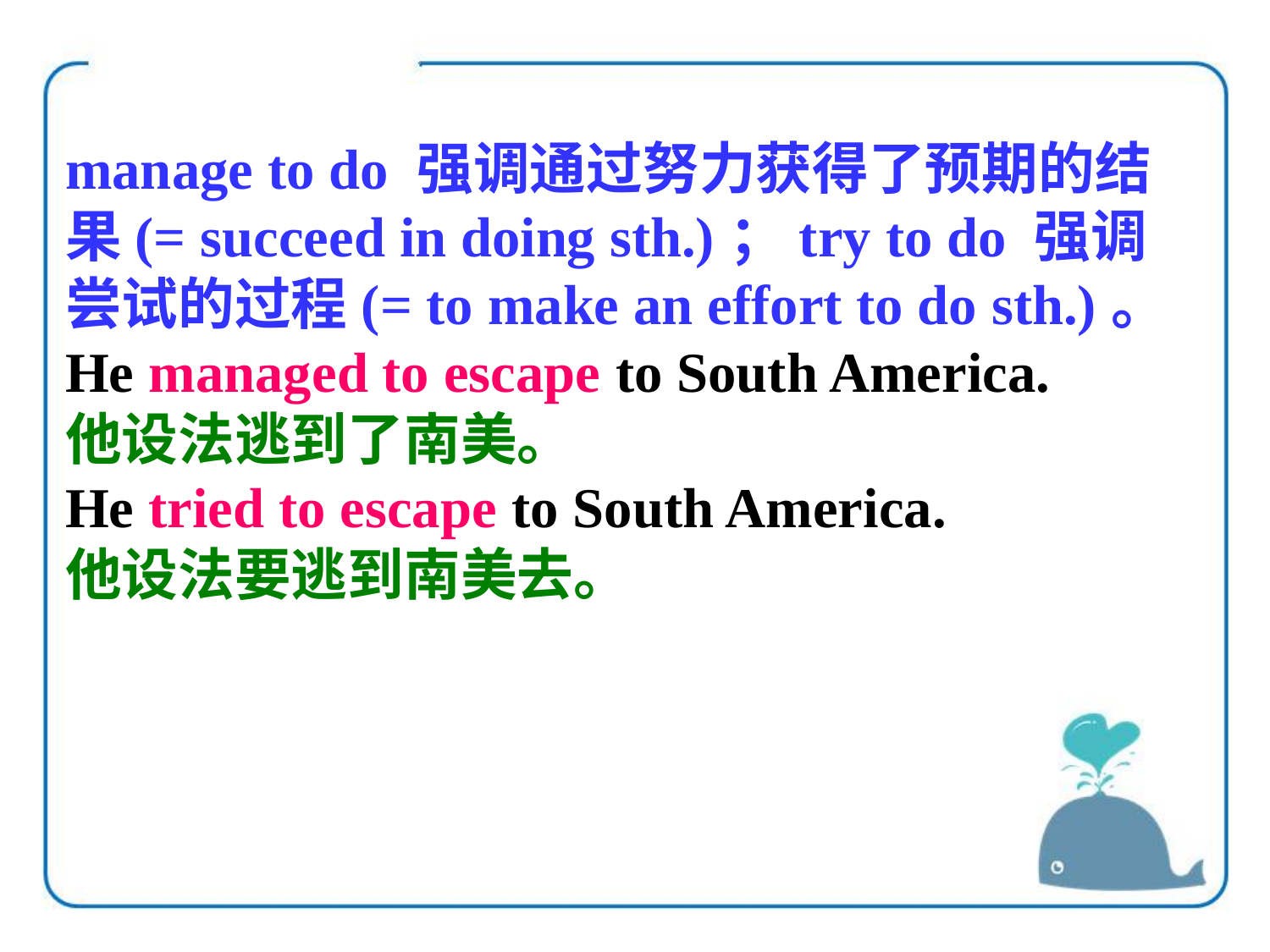

manage to do 强调通过努力获得了预期的结果(= succeed in doing sth.)；try to do 强调尝试的过程(= to make an effort to do sth.)。
He managed to escape to South America.
他设法逃到了南美。
He tried to escape to South America.
他设法要逃到南美去。